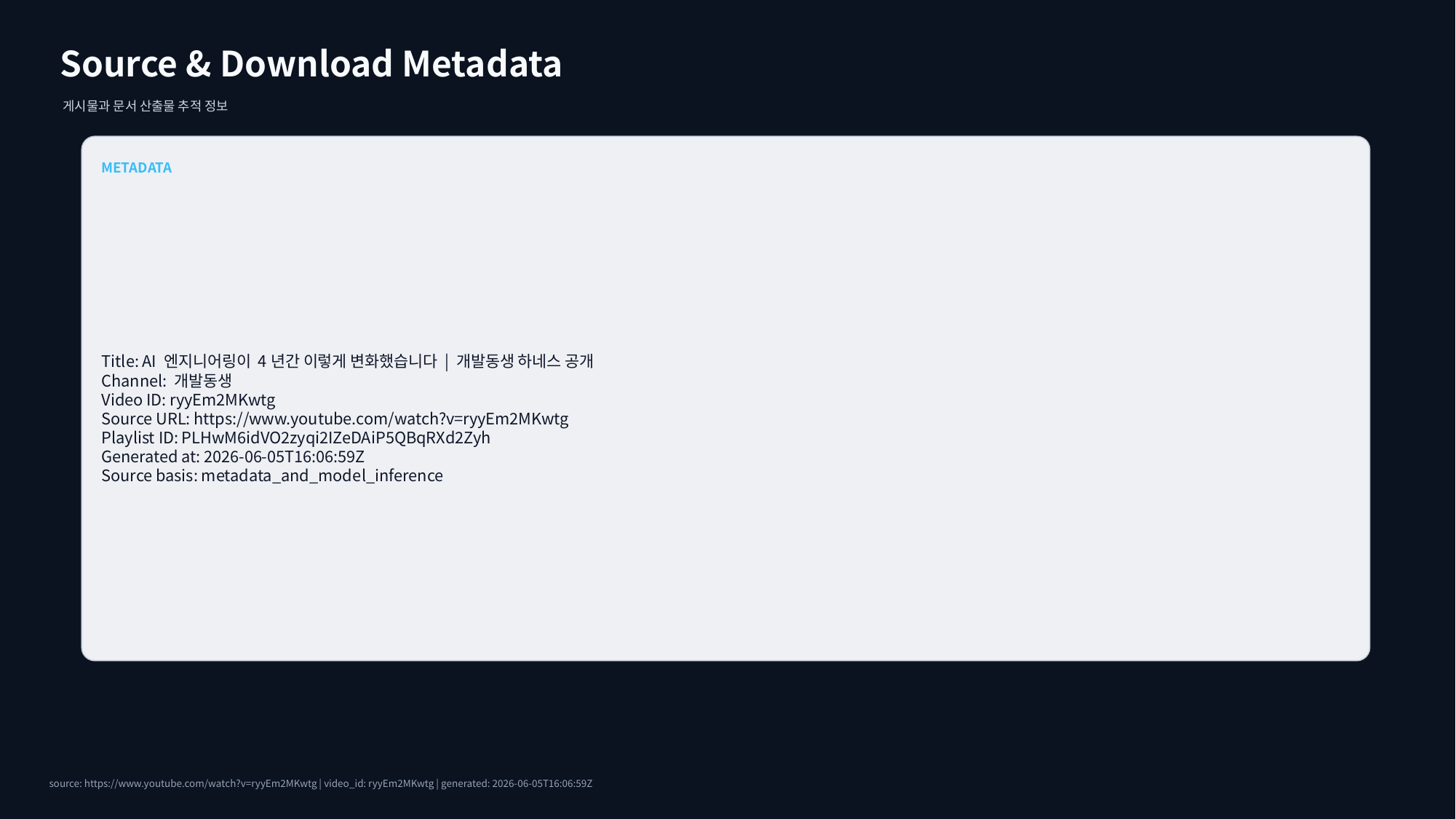

Source & Download Metadata
게시물과 문서 산출물 추적 정보

METADATA
Title: AI 엔지니어링이 4년간 이렇게 변화했습니다 | 개발동생 하네스 공개
Channel: 개발동생
Video ID: ryyEm2MKwtg
Source URL: https://www.youtube.com/watch?v=ryyEm2MKwtg
Playlist ID: PLHwM6idVO2zyqi2IZeDAiP5QBqRXd2Zyh
Generated at: 2026-06-05T16:06:59Z
Source basis: metadata_and_model_inference
source: https://www.youtube.com/watch?v=ryyEm2MKwtg | video_id: ryyEm2MKwtg | generated: 2026-06-05T16:06:59Z